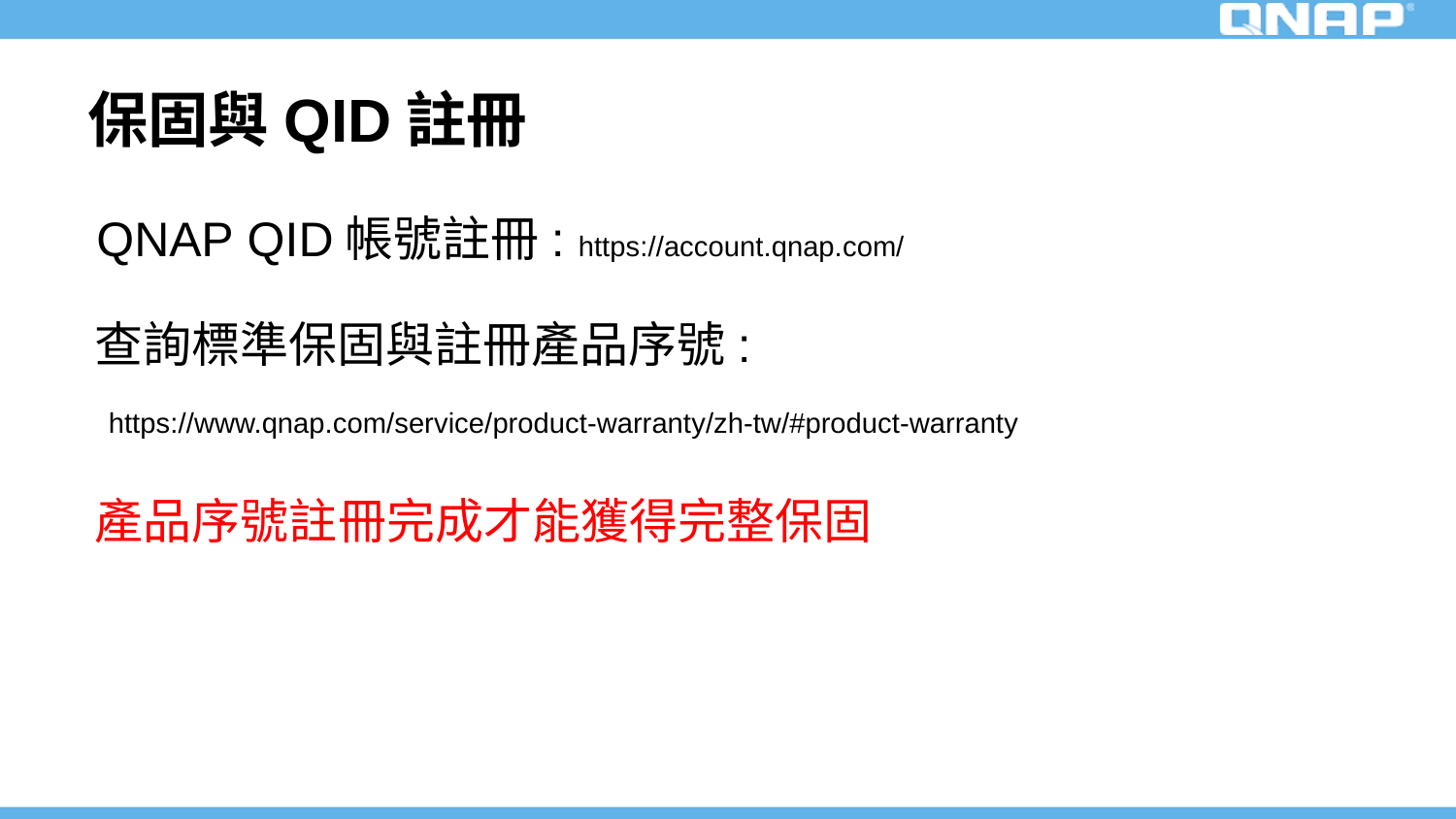

# 保固與QID註冊
QNAP QID帳號註冊: https://account.qnap.com/

查詢標準保固與註冊產品序號:
 https://www.qnap.com/service/product-warranty/zh-tw/#product-warranty

產品序號註冊完成才能獲得完整保固